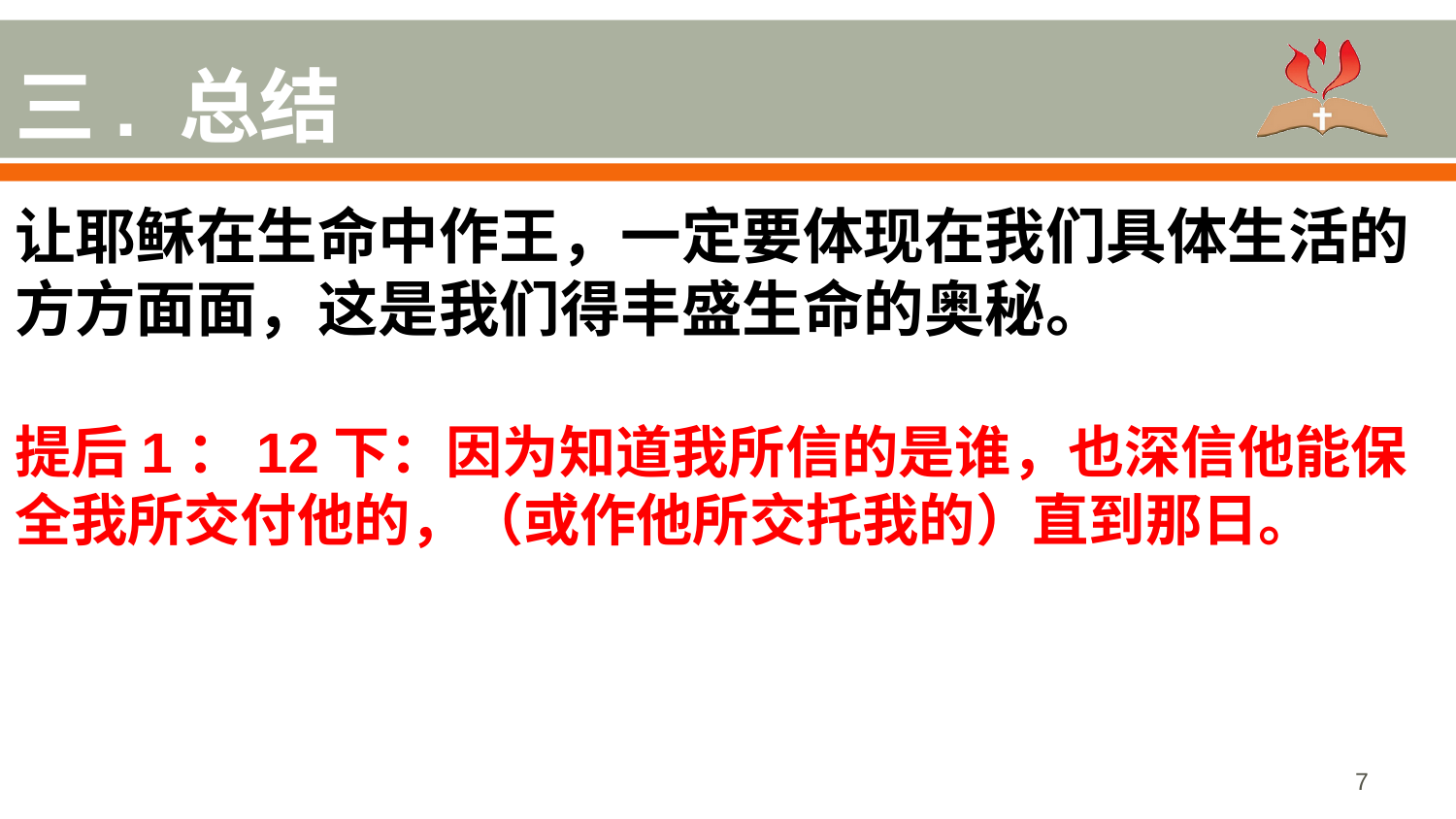

三. 总结
让耶稣在生命中作王，一定要体现在我们具体生活的方方面面，这是我们得丰盛生命的奥秘。

提后1：12下：因为知道我所信的是谁，也深信他能保全我所交付他的，（或作他所交托我的）直到那日。
7